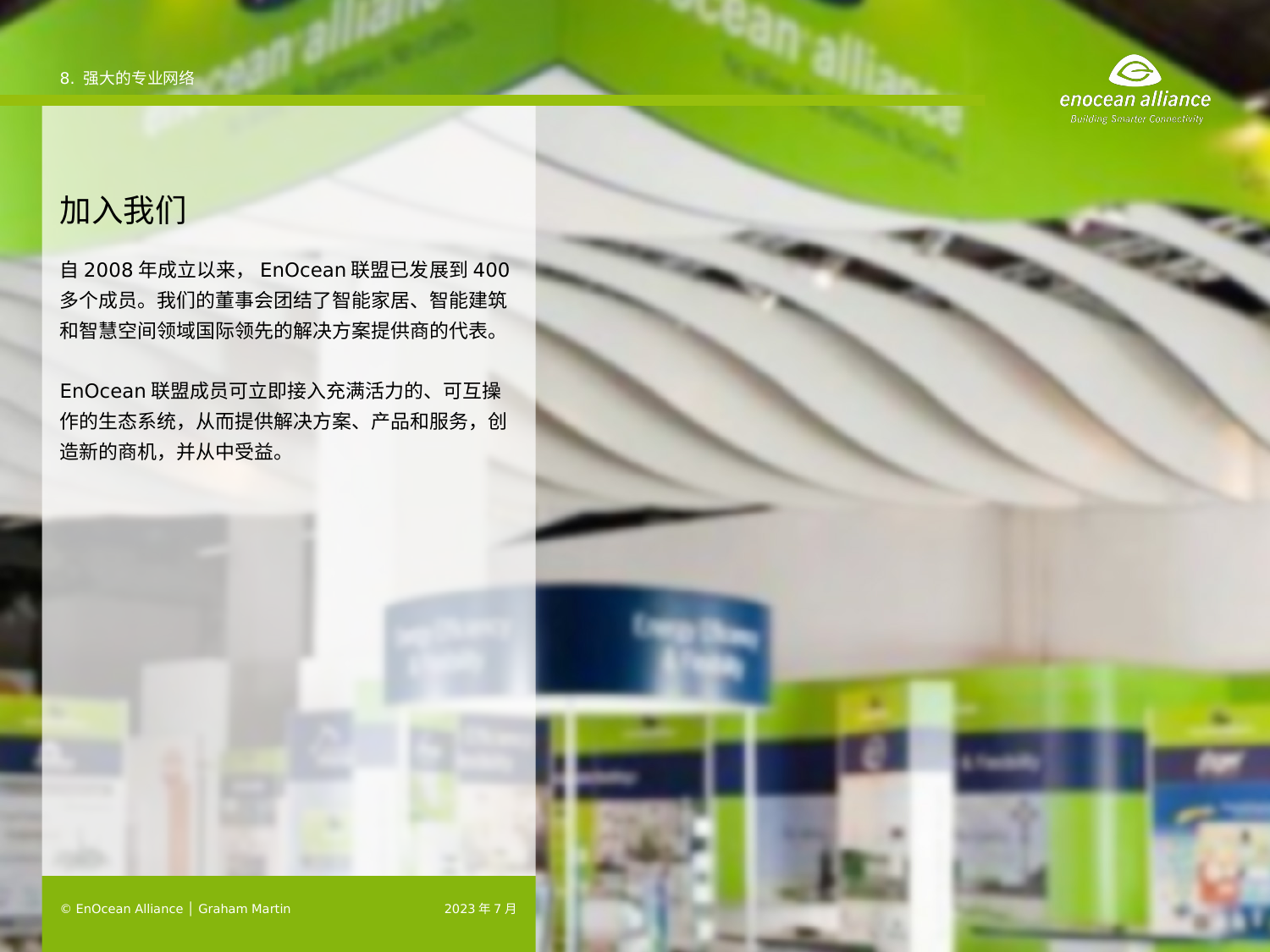

8. 强大的专业网络
# 加入我们
自2008年成立以来，EnOcean联盟已发展到400多个成员。我们的董事会团结了智能家居、智能建筑和智慧空间领域国际领先的解决方案提供商的代表。

EnOcean联盟成员可立即接入充满活力的、可互操作的生态系统，从而提供解决方案、产品和服务，创造新的商机，并从中受益。
© EnOcean Alliance │ Graham Martin
2023年7月
13